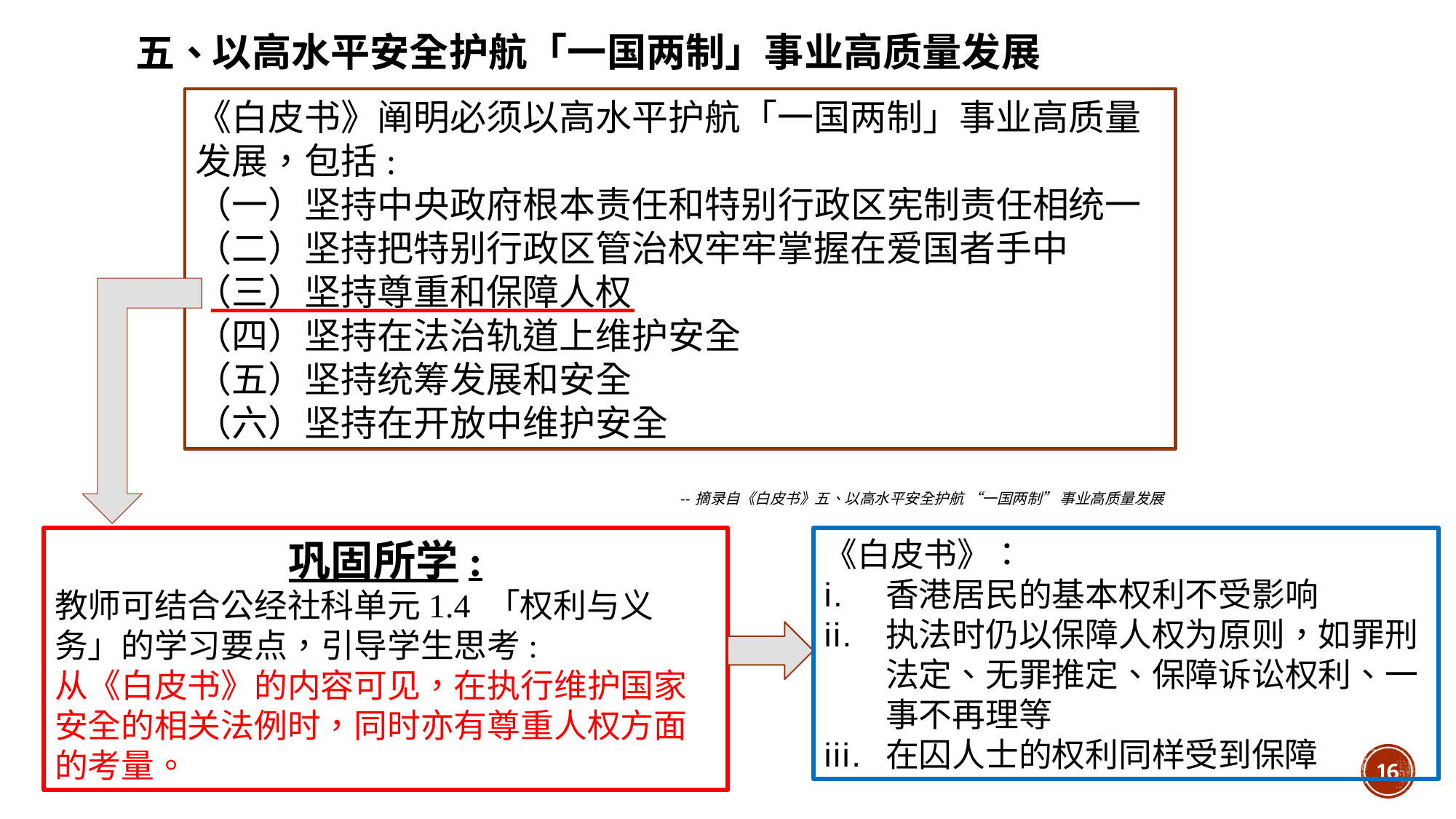

五、
以高水平安全护航「一国两制」事业高质量发展
《白皮书》阐明必须以高水平护航「一国两制」事业高质量发展，包括:
（一）坚持中央政府根本责任和特别行政区宪制责任相统一
（二）坚持把特别行政区管治权牢牢掌握在爱国者手中
（三）坚持尊重和保障人权
（四）坚持在法治轨道上维护安全
（五）坚持统筹发展和安全
（六）坚持在开放中维护安全

# -- 摘录自《白皮书》五、以高水平安全护航 “一国两制” 事业高质量发展
巩固所学:
教师可结合公经社科单元1.4 「权利与义务」的学习要点，引导学生思考:
从《白皮书》的内容可见，在执行维护国家安全的相关法例时，同时亦有尊重人权方面的考量。
《白皮书》：
香港居民的基本权利不受影响
执法时仍以保障人权为原则，如罪刑法定、无罪推定、保障诉讼权利、一事不再理等
在囚人士的权利同样受到保障

16